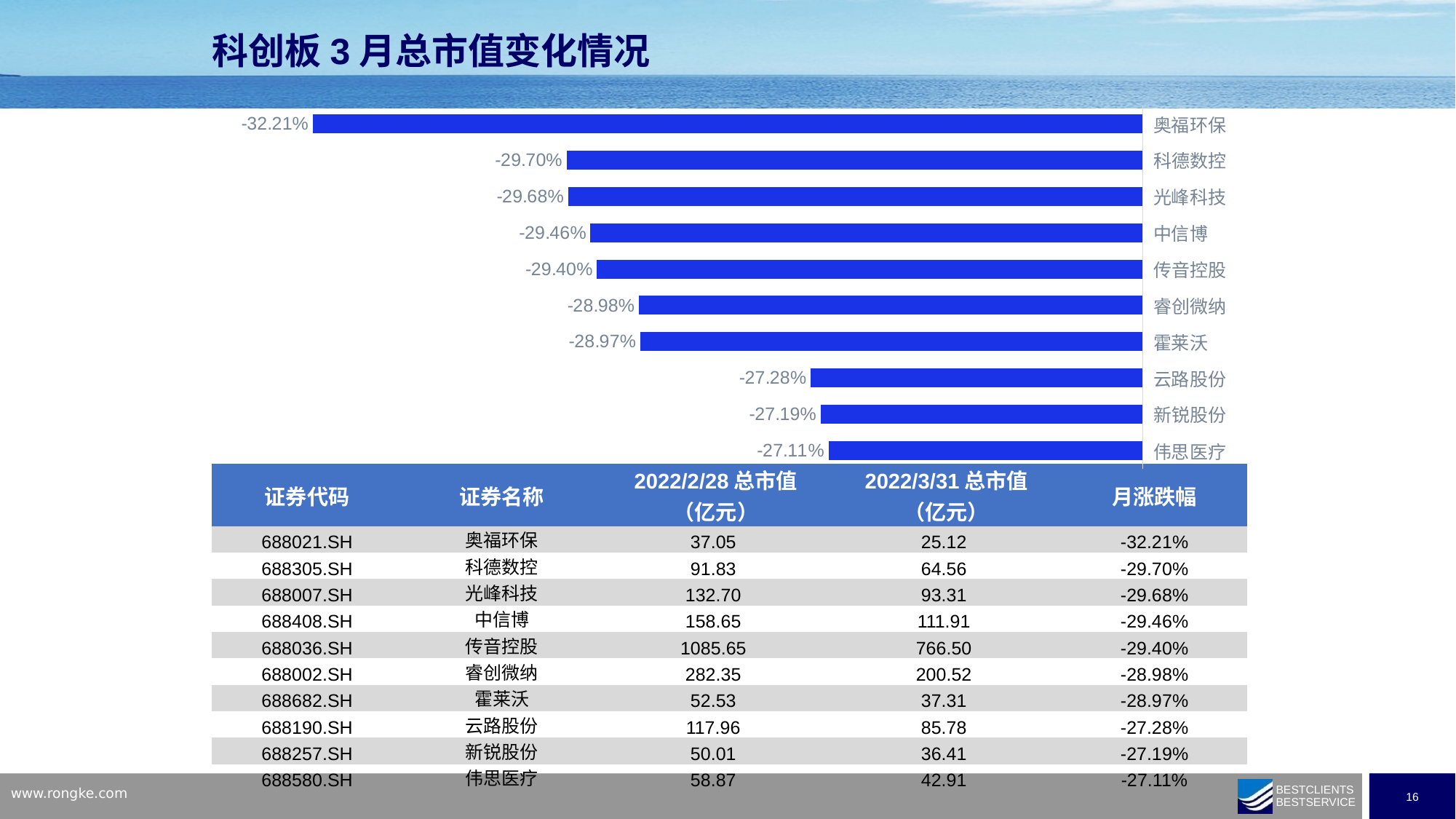

科创板3月总市值变化情况

### Chart

| Category |  |
|---|---|
| 伟思医疗 | -0.27107 |
| 新锐股份 | -0.27185 |
| 云路股份 | -0.272838 |
| 霍莱沃 | -0.289689 |
| 睿创微纳 | -0.289835 |
| 传音控股 | -0.293974 |
| 中信博 | -0.294611 |
| 光峰科技 | -0.296827 |
| 科德数控 | -0.296977 |
| 奥福环保 | -0.322069 |
| 证券代码 | 证券名称 | 2022/2/28总市值 （亿元） | 2022/3/31总市值 （亿元） | 月涨跌幅 |
| --- | --- | --- | --- | --- |
| 688021.SH | 奥福环保 | 37.05 | 25.12 | -32.21% |
| 688305.SH | 科德数控 | 91.83 | 64.56 | -29.70% |
| 688007.SH | 光峰科技 | 132.70 | 93.31 | -29.68% |
| 688408.SH | 中信博 | 158.65 | 111.91 | -29.46% |
| 688036.SH | 传音控股 | 1085.65 | 766.50 | -29.40% |
| 688002.SH | 睿创微纳 | 282.35 | 200.52 | -28.98% |
| 688682.SH | 霍莱沃 | 52.53 | 37.31 | -28.97% |
| 688190.SH | 云路股份 | 117.96 | 85.78 | -27.28% |
| 688257.SH | 新锐股份 | 50.01 | 36.41 | -27.19% |
| 688580.SH | 伟思医疗 | 58.87 | 42.91 | -27.11% |